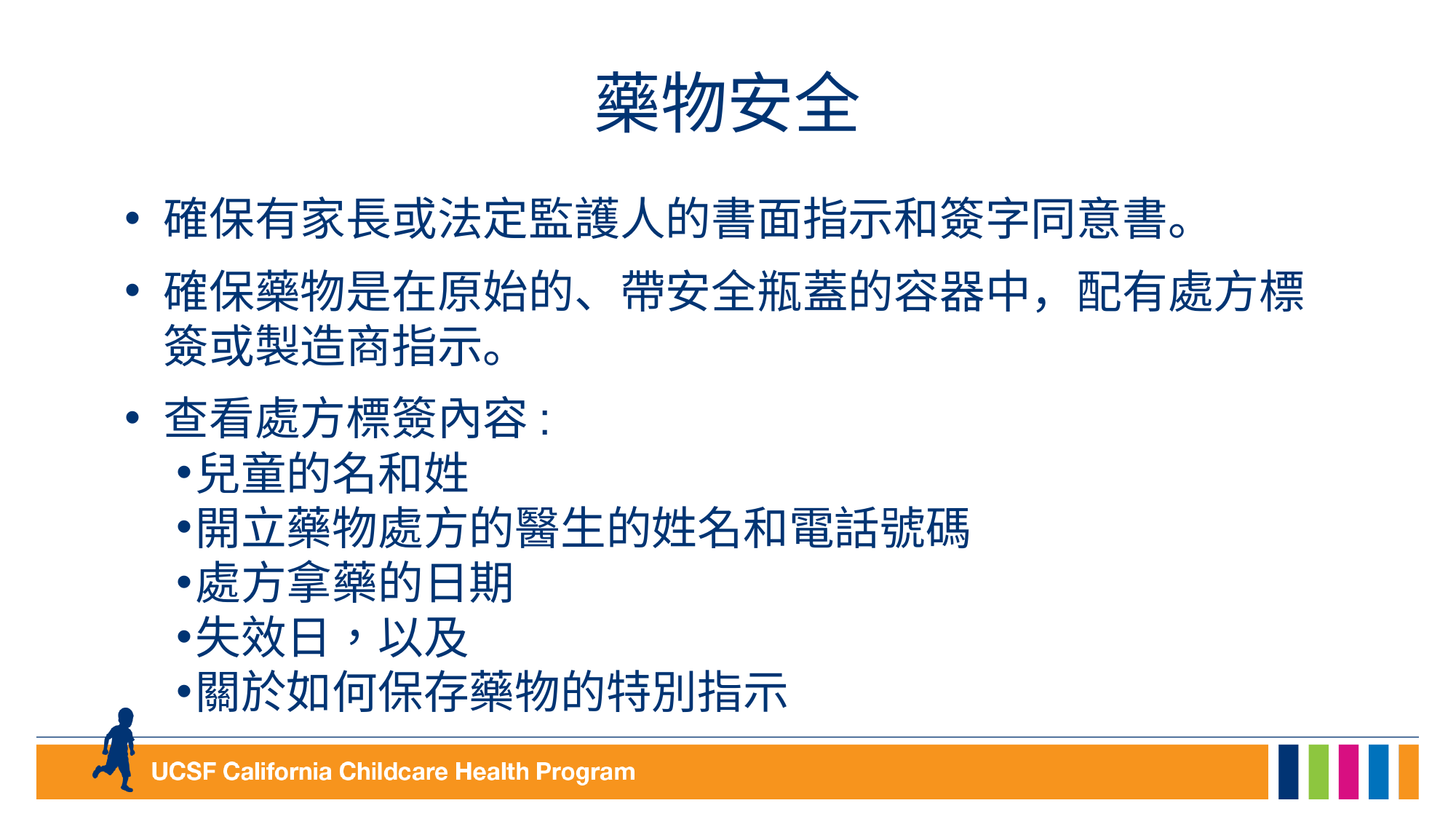

# 藥物安全
確保有家長或法定監護人的書面指示和簽字同意書。
確保藥物是在原始的、帶安全瓶蓋的容器中，配有處方標簽或製造商指示。
查看處方標簽內容:
兒童的名和姓
開立藥物處方的醫生的姓名和電話號碼
處方拿藥的日期
失效日，以及
關於如何保存藥物的特別指示